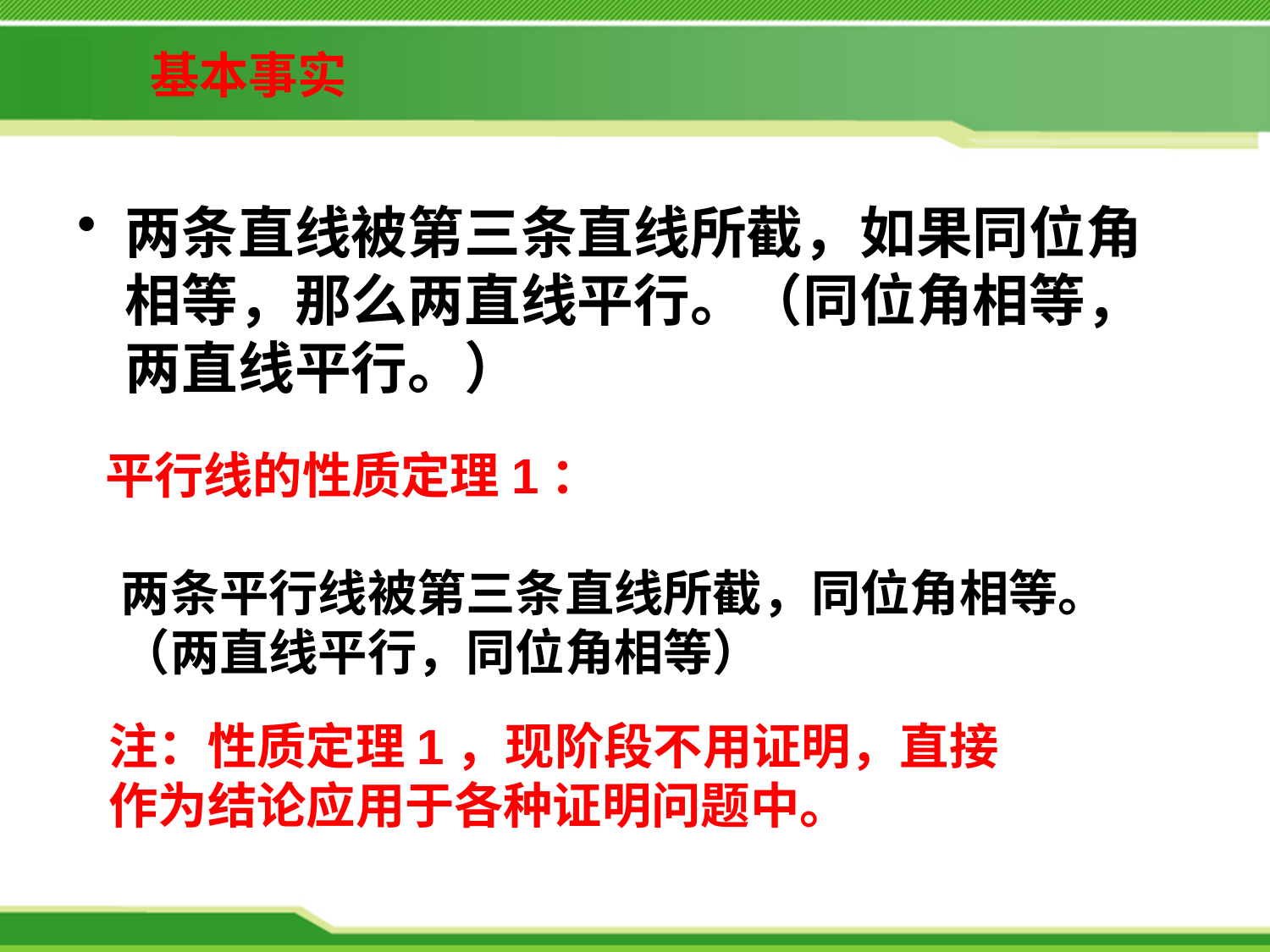

基本事实
两条直线被第三条直线所截，如果同位角相等，那么两直线平行。（同位角相等，两直线平行。）
平行线的性质定理1：
两条平行线被第三条直线所截，同位角相等。（两直线平行，同位角相等）
注：性质定理1，现阶段不用证明，直接作为结论应用于各种证明问题中。